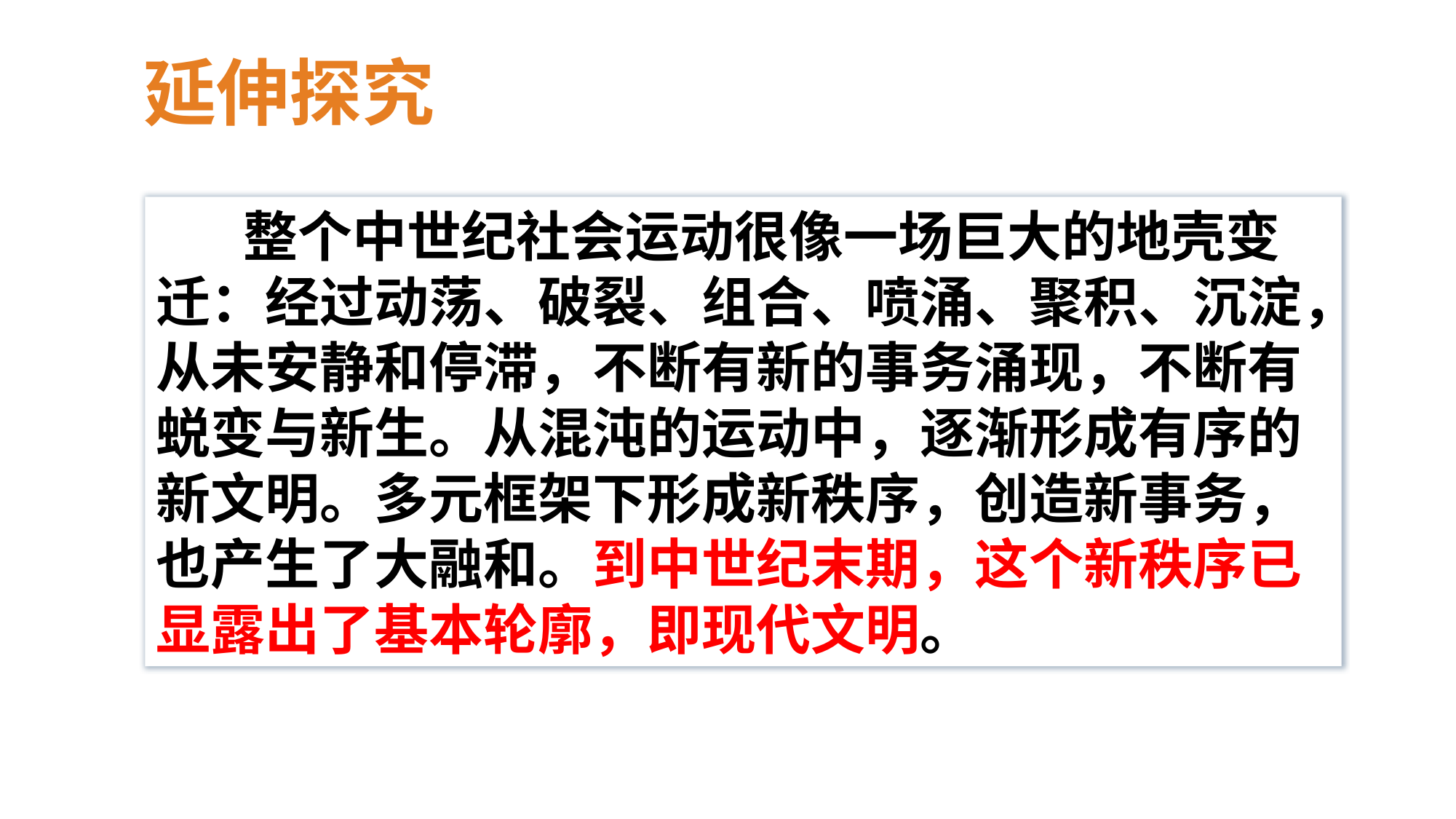

延伸探究
      整个中世纪社会运动很像一场巨大的地壳变迁：经过动荡、破裂、组合、喷涌、聚积、沉淀，从未安静和停滞，不断有新的事务涌现，不断有蜕变与新生。从混沌的运动中，逐渐形成有序的新文明。多元框架下形成新秩序，创造新事务，也产生了大融和。到中世纪末期，这个新秩序已显露出了基本轮廓，即现代文明。